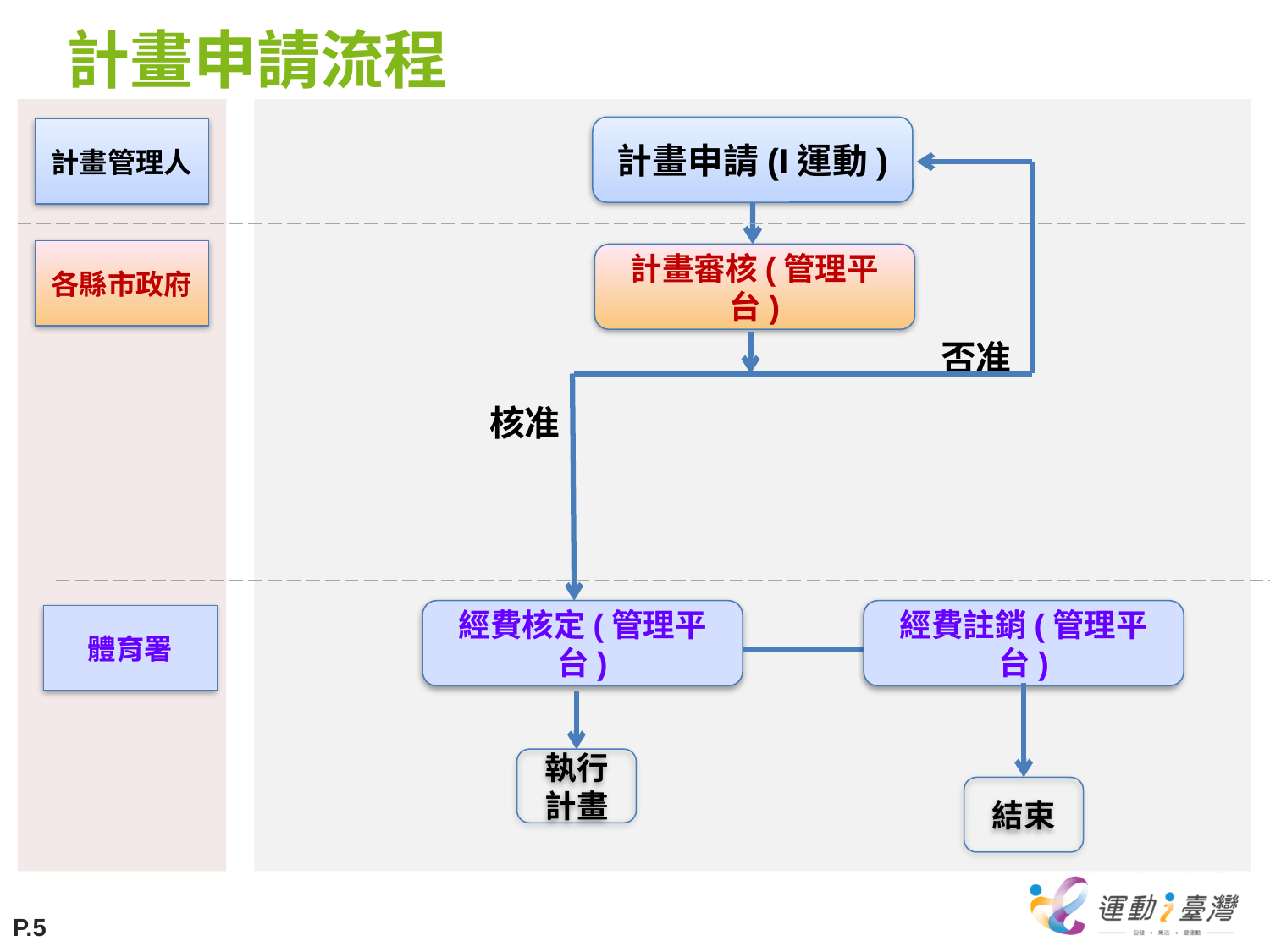

# 計畫申請流程

計畫申請(I運動)
計畫管理人
各縣市政府
計畫審核(管理平台)
否准
核准
經費核定(管理平台)
經費註銷(管理平台)
體育署
執行計畫
結束